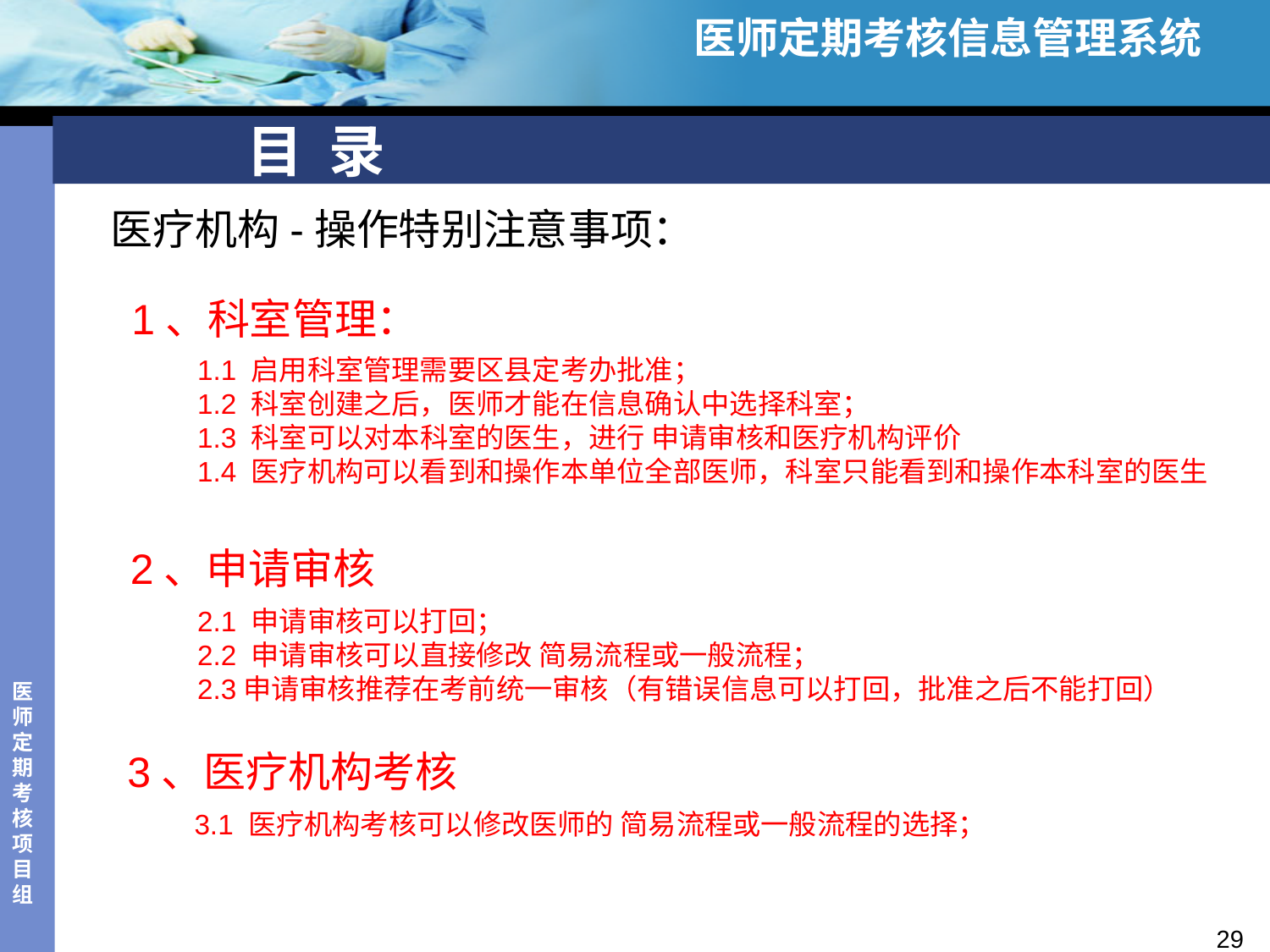

医师定期考核信息管理系统
# 目  录
医疗机构-操作特别注意事项：
1、科室管理：
1.1 启用科室管理需要区县定考办批准；
1.2 科室创建之后，医师才能在信息确认中选择科室；
1.3 科室可以对本科室的医生，进行 申请审核和医疗机构评价
1.4 医疗机构可以看到和操作本单位全部医师，科室只能看到和操作本科室的医生
2、申请审核
2.1 申请审核可以打回；
2.2 申请审核可以直接修改 简易流程或一般流程；
2.3申请审核推荐在考前统一审核（有错误信息可以打回，批准之后不能打回）
3、医疗机构考核
3.1 医疗机构考核可以修改医师的 简易流程或一般流程的选择；
29